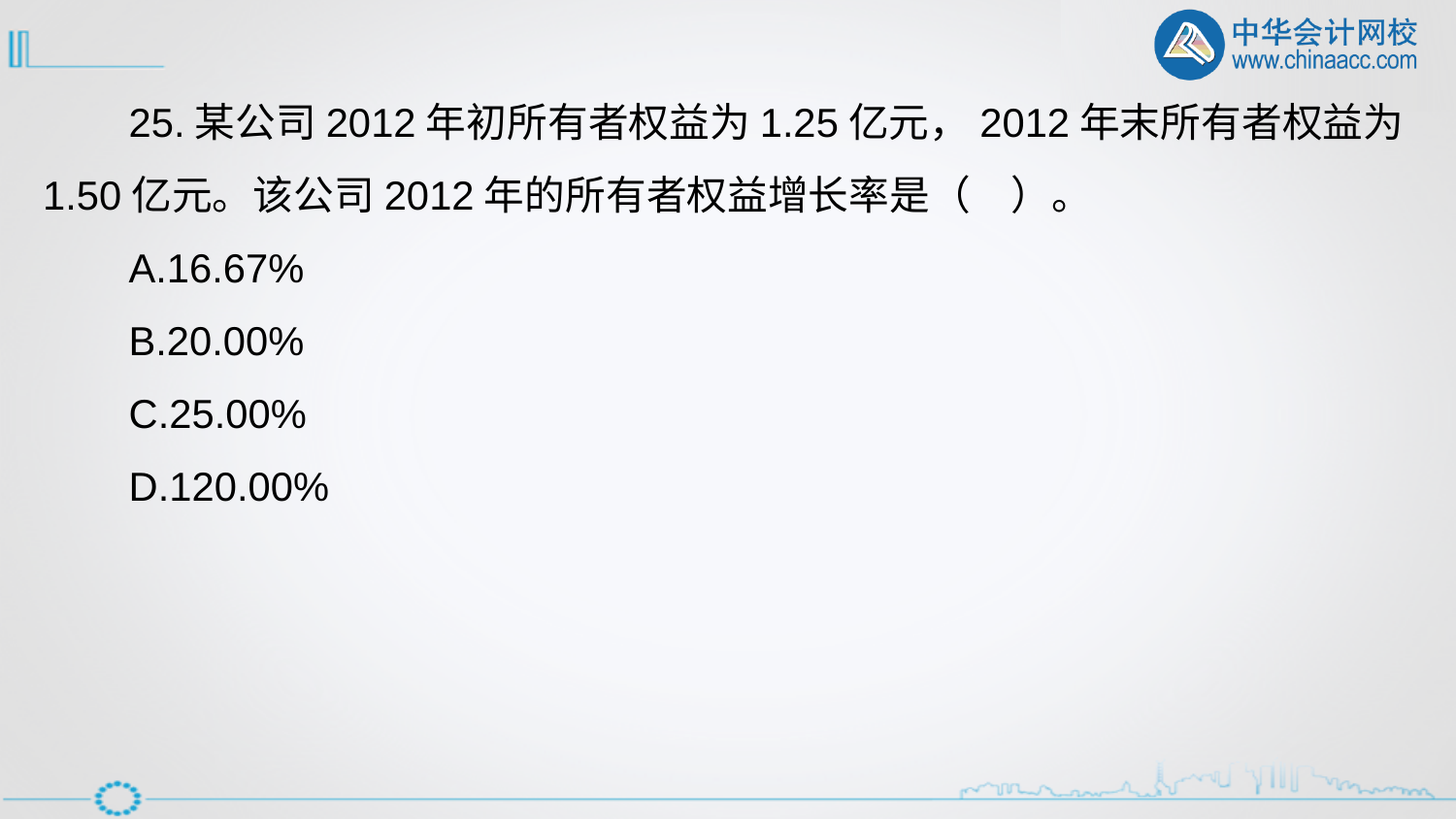

25.某公司2012年初所有者权益为1.25亿元，2012年末所有者权益为1.50亿元。该公司2012年的所有者权益增长率是（　）。
A.16.67%
B.20.00%
C.25.00%
D.120.00%